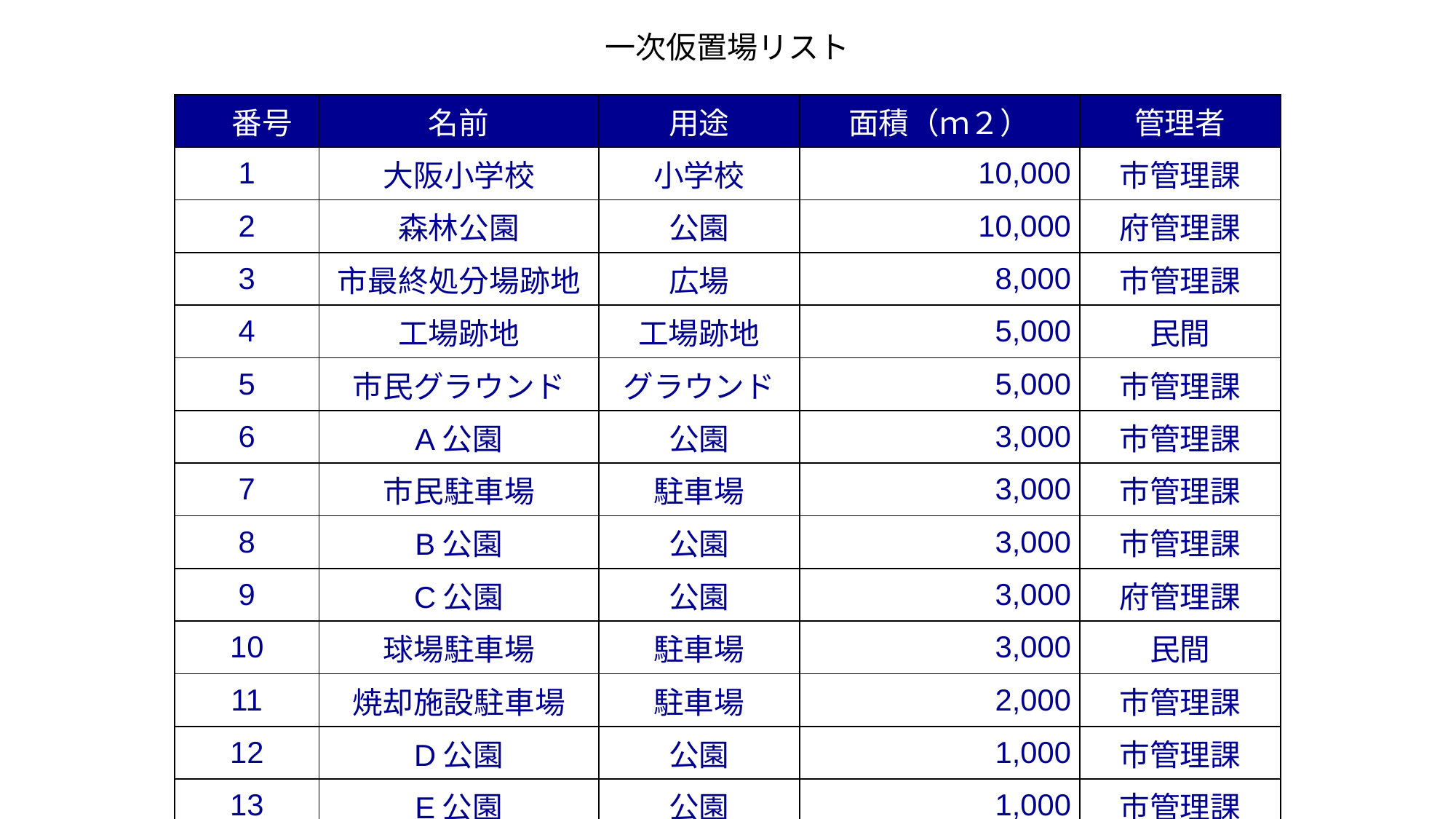

一次仮置場リスト
| 番号 | 名前 | 用途 | 面積（ｍ２） | 管理者 |
| --- | --- | --- | --- | --- |
| 1 | 大阪小学校 | 小学校 | 10,000 | 市管理課 |
| 2 | 森林公園 | 公園 | 10,000 | 府管理課 |
| 3 | 市最終処分場跡地 | 広場 | 8,000 | 市管理課 |
| 4 | 工場跡地 | 工場跡地 | 5,000 | 民間 |
| 5 | 市民グラウンド | グラウンド | 5,000 | 市管理課 |
| 6 | A公園 | 公園 | 3,000 | 市管理課 |
| 7 | 市民駐車場 | 駐車場 | 3,000 | 市管理課 |
| 8 | B公園 | 公園 | 3,000 | 市管理課 |
| 9 | C公園 | 公園 | 3,000 | 府管理課 |
| 10 | 球場駐車場 | 駐車場 | 3,000 | 民間 |
| 11 | 焼却施設駐車場 | 駐車場 | 2,000 | 市管理課 |
| 12 | D公園 | 公園 | 1,000 | 市管理課 |
| 13 | E公園 | 公園 | 1,000 | 市管理課 |